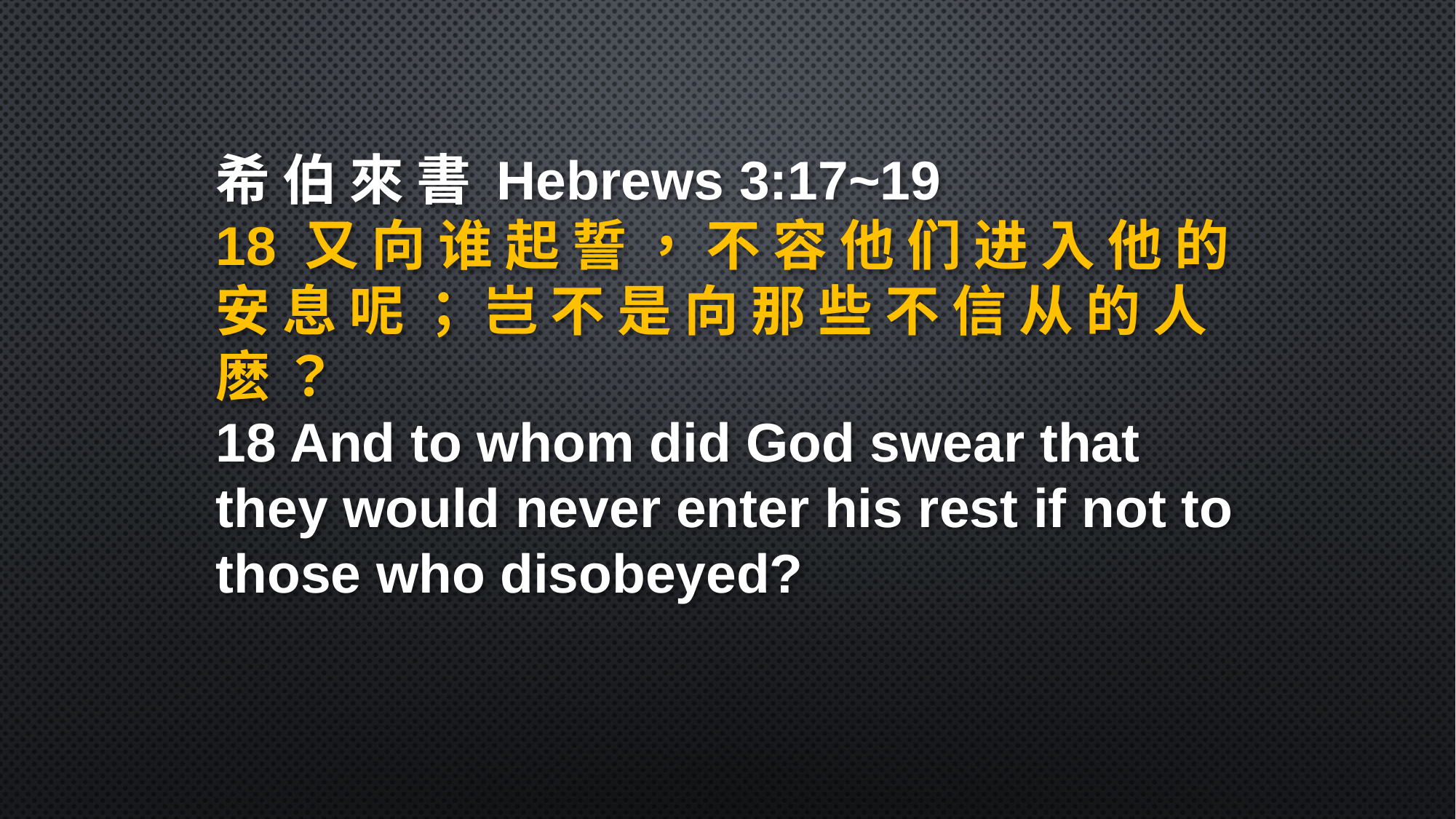

希 伯 來 書 Hebrews 3:17~19
18 又 向 谁 起 誓 ， 不 容 他 们 进 入 他 的 安 息 呢 ； 岂 不 是 向 那 些 不 信 从 的 人 麽 ？
18 And to whom did God swear that they would never enter his rest if not to those who disobeyed?